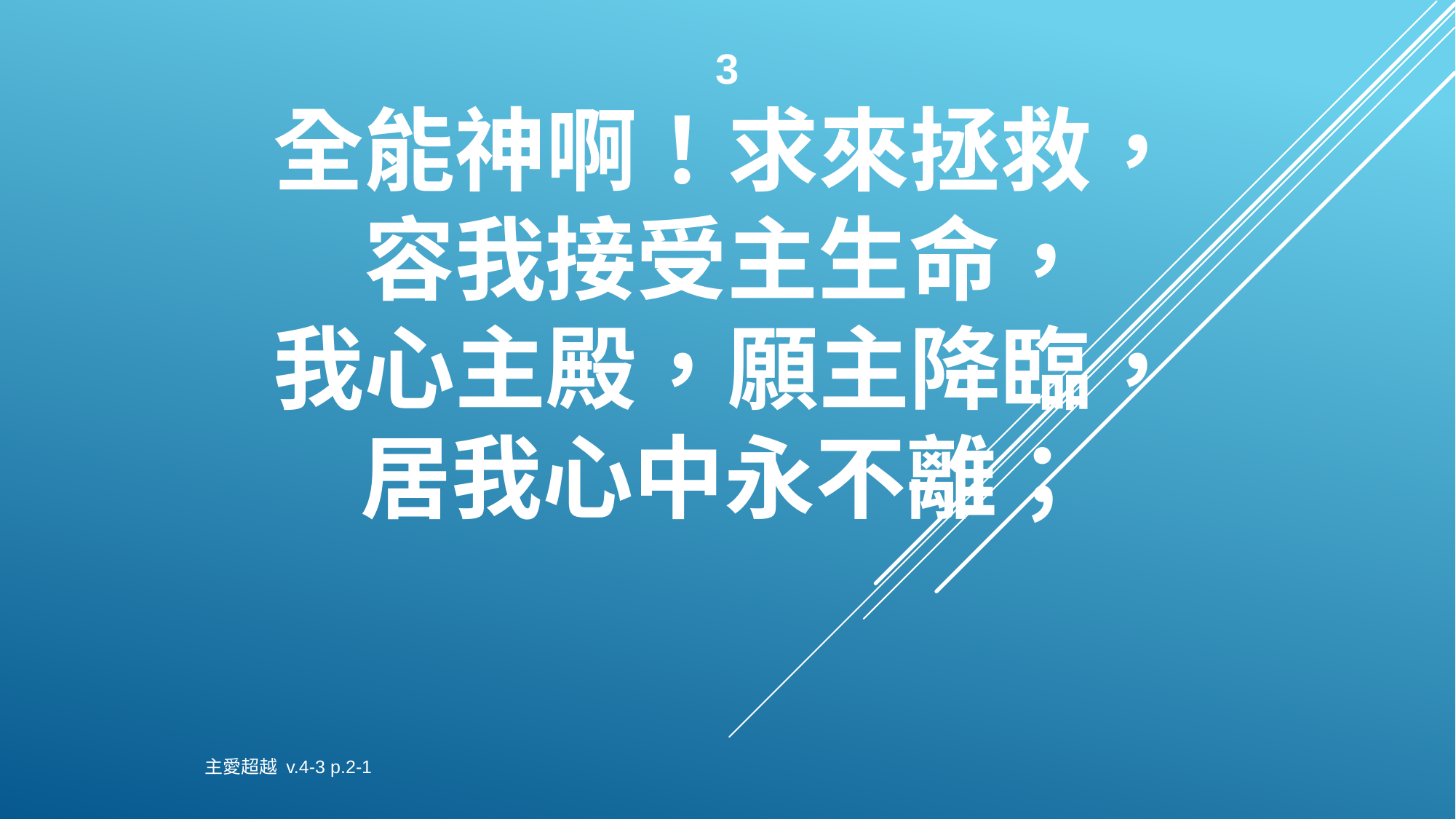

3
全能神啊！求來拯救，
容我接受主生命，
我心主殿，願主降臨，
居我心中永不離；

主愛超越 v.4-3 p.2-1